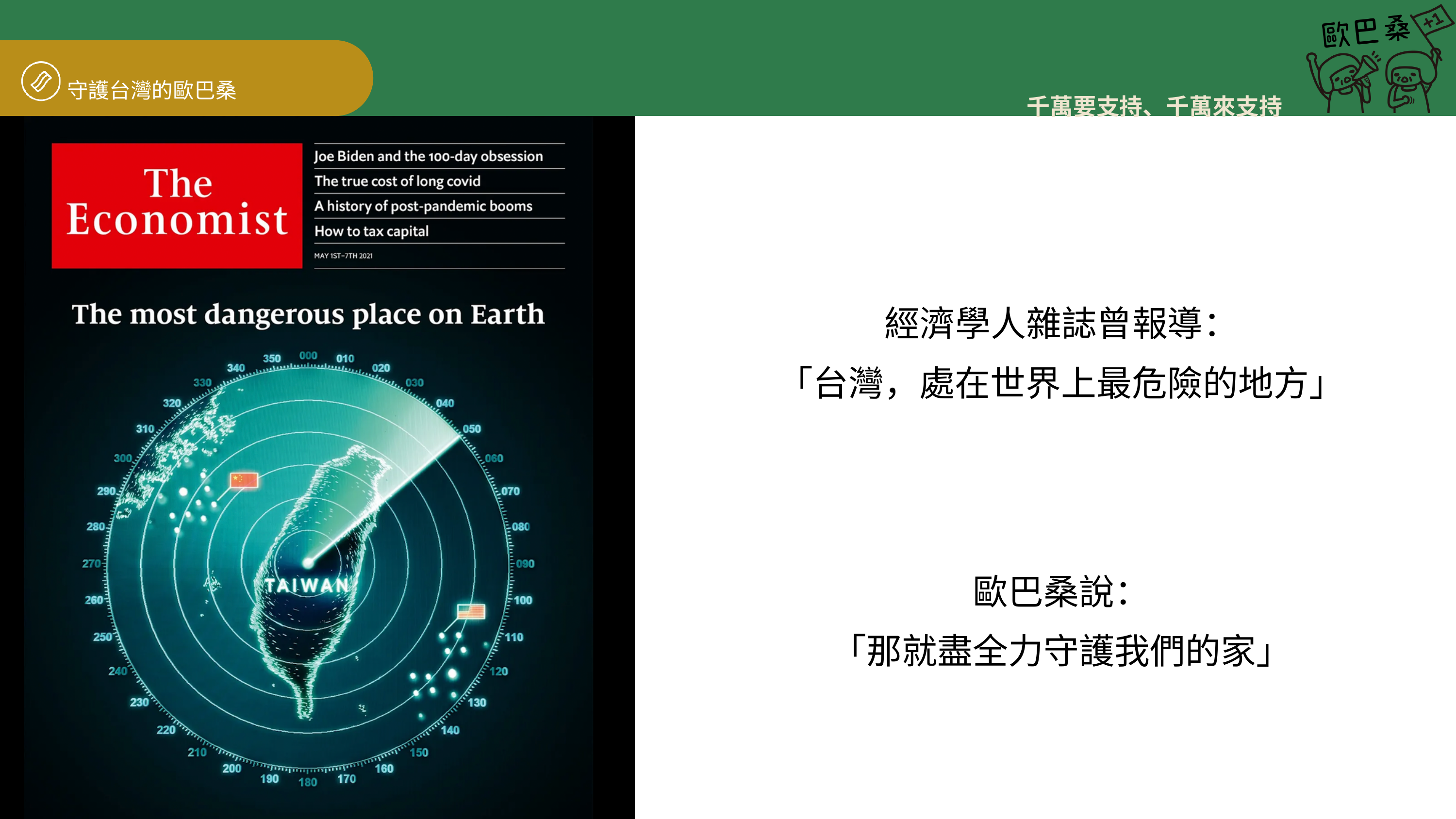

守護台灣的歐巴桑

千萬要支持、千萬來支持

經濟學人雜誌曾報導：
「台灣，處在世界上最危險的地方」
歐巴桑說：
「那就盡全力守護我們的家」